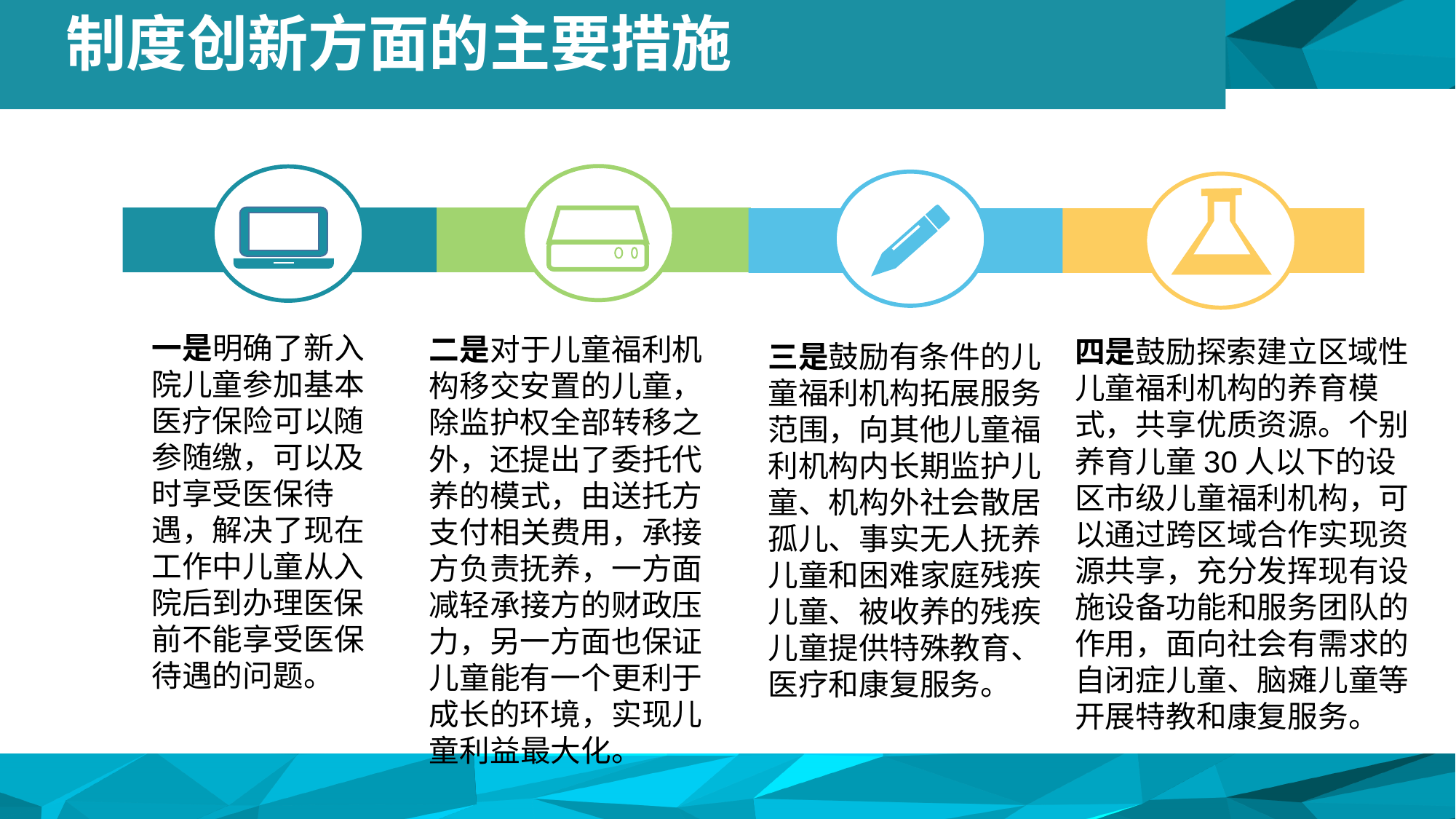

制度创新方面的主要措施
点此输入标题

一是明确了新入院儿童参加基本医疗保险可以随参随缴，可以及时享受医保待遇，解决了现在工作中儿童从入院后到办理医保前不能享受医保待遇的问题。
二是对于儿童福利机构移交安置的儿童，除监护权全部转移之外，还提出了委托代养的模式，由送托方支付相关费用，承接方负责抚养，一方面减轻承接方的财政压力，另一方面也保证儿童能有一个更利于成长的环境，实现儿童利益最大化。
四是鼓励探索建立区域性儿童福利机构的养育模式，共享优质资源。个别养育儿童30人以下的设区市级儿童福利机构，可以通过跨区域合作实现资源共享，充分发挥现有设施设备功能和服务团队的作用，面向社会有需求的自闭症儿童、脑瘫儿童等开展特教和康复服务。

三是鼓励有条件的儿童福利机构拓展服务范围，向其他儿童福利机构内长期监护儿童、机构外社会散居孤儿、事实无人抚养儿童和困难家庭残疾儿童、被收养的残疾儿童提供特殊教育、医疗和康复服务。